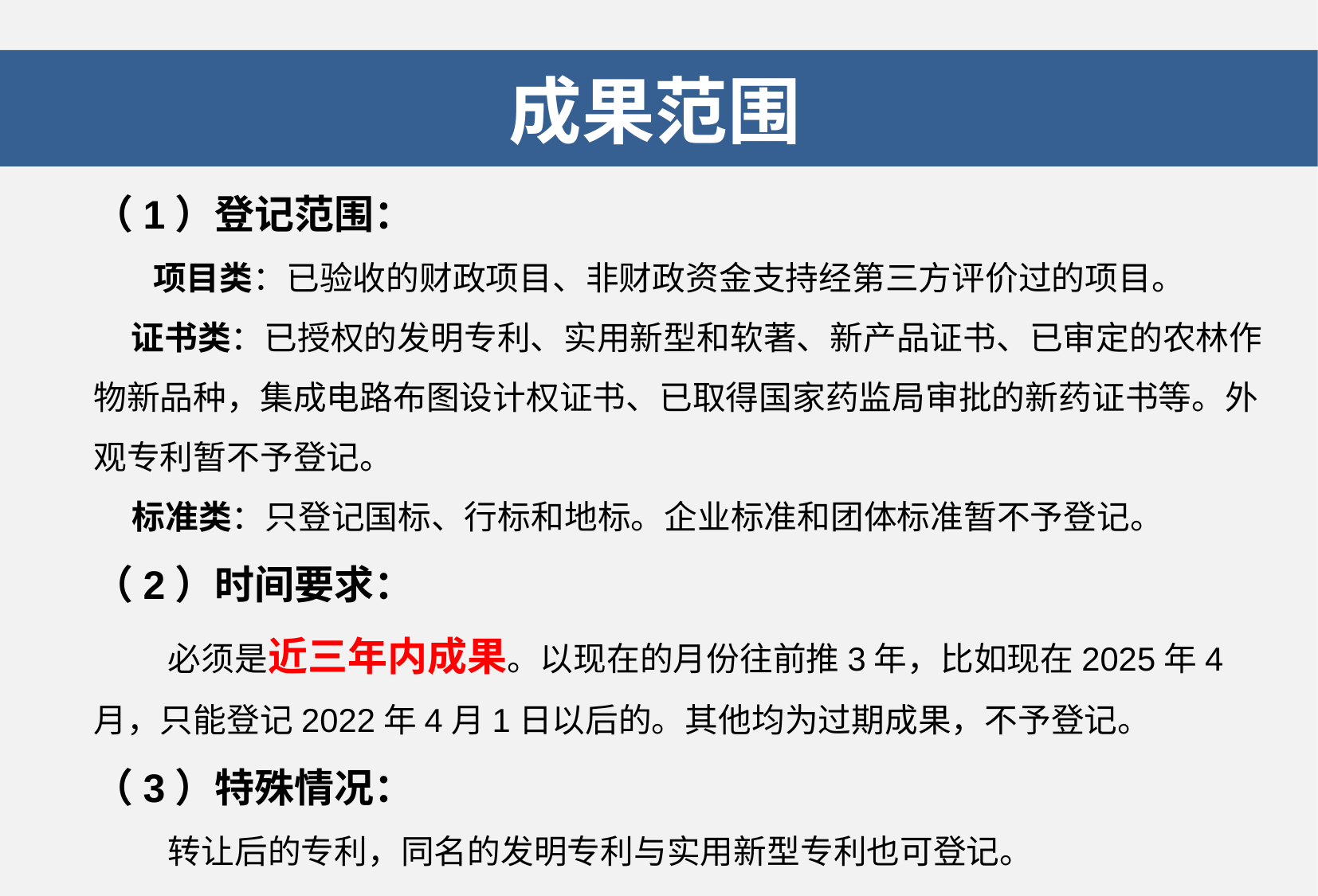

成果范围
（1）登记范围：
       项目类：已验收的财政项目、非财政资金支持经第三方评价过的项目。
    证书类：已授权的发明专利、实用新型和软著、新产品证书、已审定的农林作物新品种，集成电路布图设计权证书、已取得国家药监局审批的新药证书等。外观专利暂不予登记。
    标准类：只登记国标、行标和地标。企业标准和团体标准暂不予登记。
（2）时间要求：
         必须是近三年内成果。以现在的月份往前推3年，比如现在2025年4月，只能登记2022年4月1日以后的。其他均为过期成果，不予登记。
（3）特殊情况：
         转让后的专利，同名的发明专利与实用新型专利也可登记。